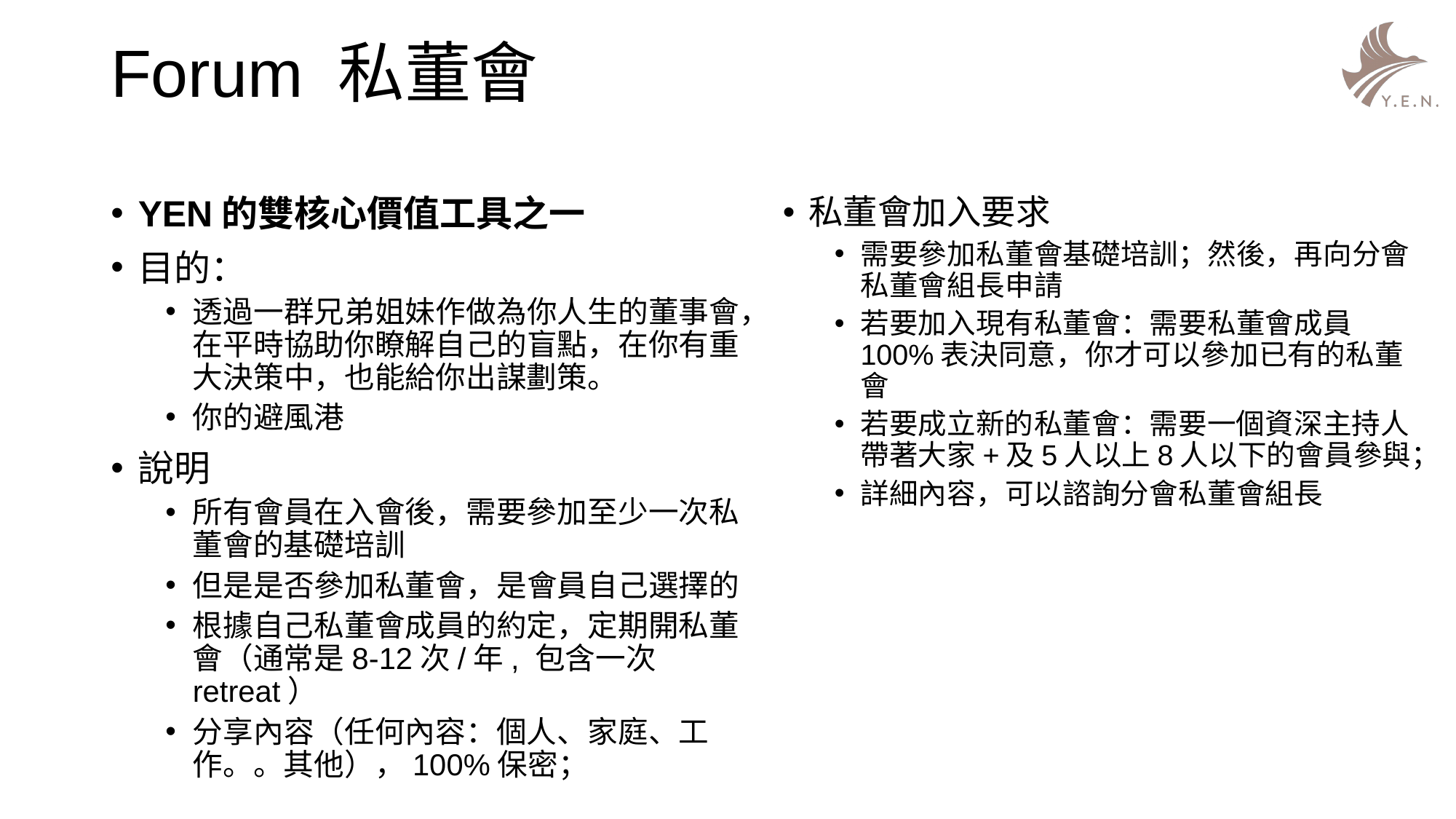

Forum 私董會
YEN的雙核心價值工具之一
目的：
透過一群兄弟姐妹作做為你人生的董事會，在平時協助你瞭解自己的盲點，在你有重大決策中，也能給你出謀劃策。
你的避風港
說明
所有會員在入會後，需要參加至少一次私董會的基礎培訓
但是是否參加私董會，是會員自己選擇的
根據自己私董會成員的約定，定期開私董會（通常是8-12次/年, 包含一次retreat）
分享內容（任何內容：個人、家庭、工作。。其他），100%保密；
私董會加入要求
需要參加私董會基礎培訓；然後，再向分會私董會組長申請
若要加入現有私董會：需要私董會成員100%表決同意，你才可以參加已有的私董會
若要成立新的私董會：需要一個資深主持人帶著大家+及5人以上8人以下的會員參與；
詳細內容，可以諮詢分會私董會組長